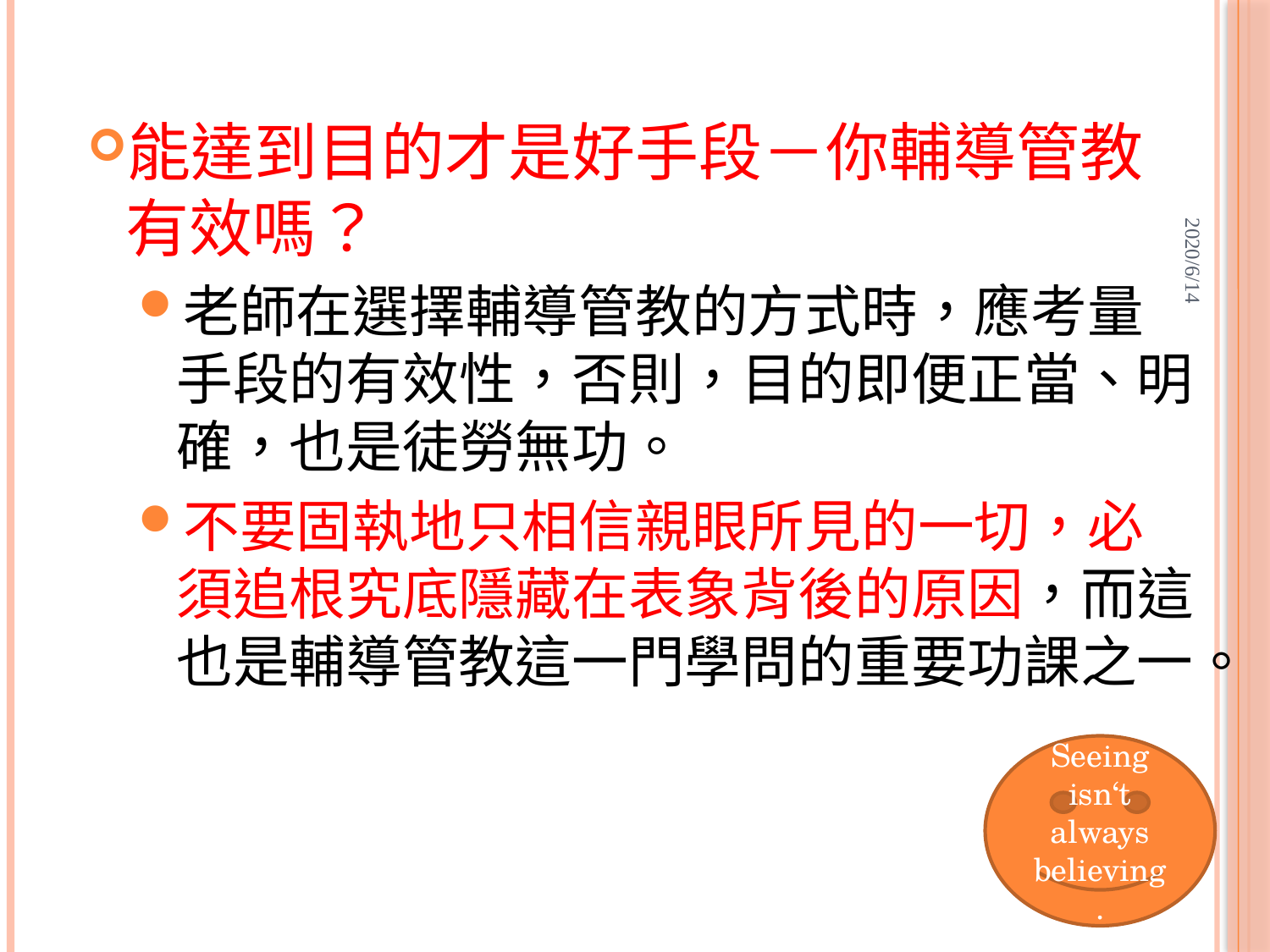

#
能達到目的才是好手段－你輔導管教有效嗎？
老師在選擇輔導管教的方式時，應考量手段的有效性，否則，目的即便正當、明確，也是徒勞無功。
不要固執地只相信親眼所見的一切，必須追根究底隱藏在表象背後的原因，而這也是輔導管教這一門學問的重要功課之一。

2020/6/14
Seeing
isn‘t always
believing.
22